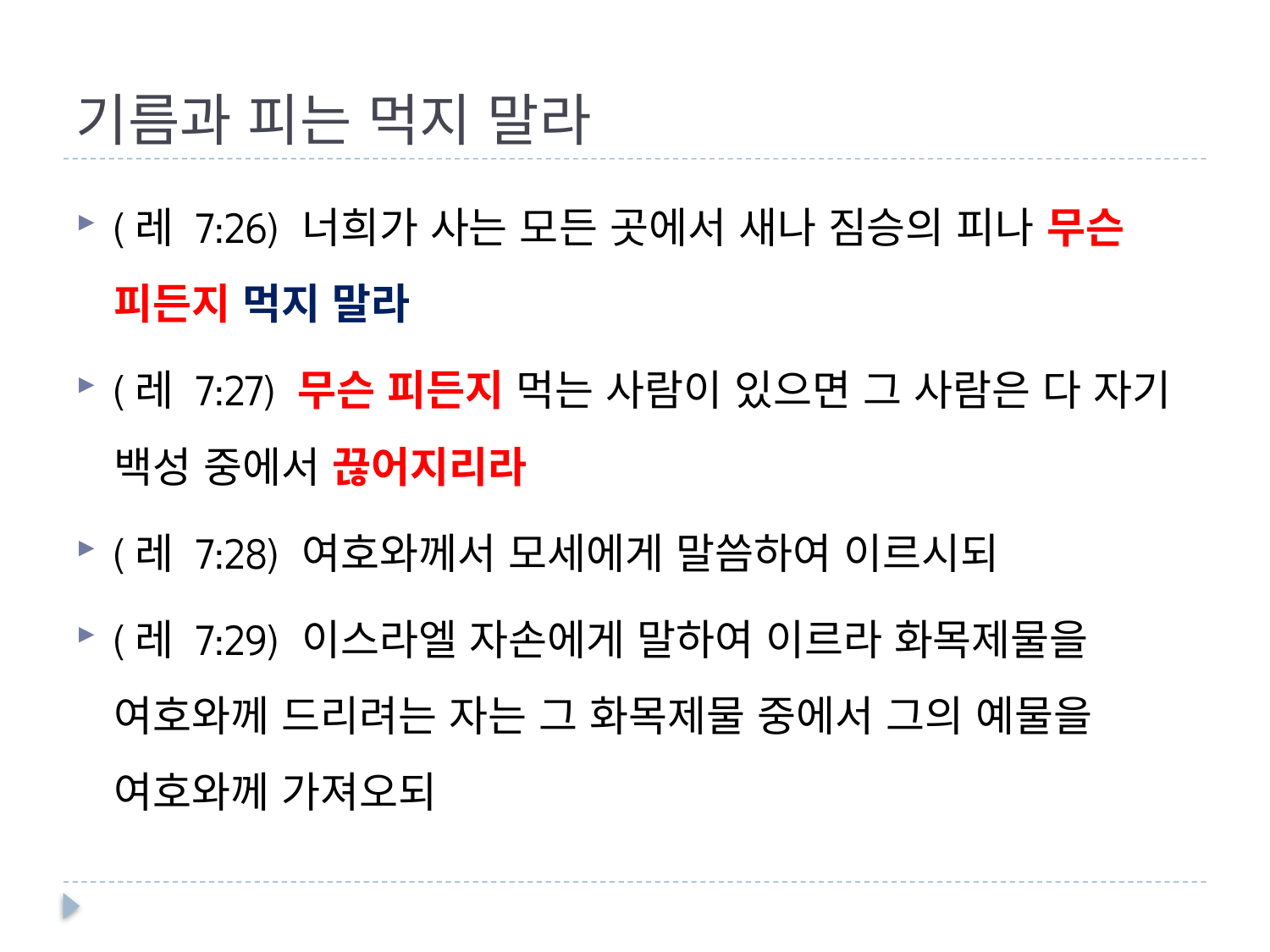

# 기름과 피는 먹지 말라
(레 7:26) 너희가 사는 모든 곳에서 새나 짐승의 피나 무슨 피든지 먹지 말라
(레 7:27) 무슨 피든지 먹는 사람이 있으면 그 사람은 다 자기 백성 중에서 끊어지리라
(레 7:28) 여호와께서 모세에게 말씀하여 이르시되
(레 7:29) 이스라엘 자손에게 말하여 이르라 화목제물을 여호와께 드리려는 자는 그 화목제물 중에서 그의 예물을 여호와께 가져오되